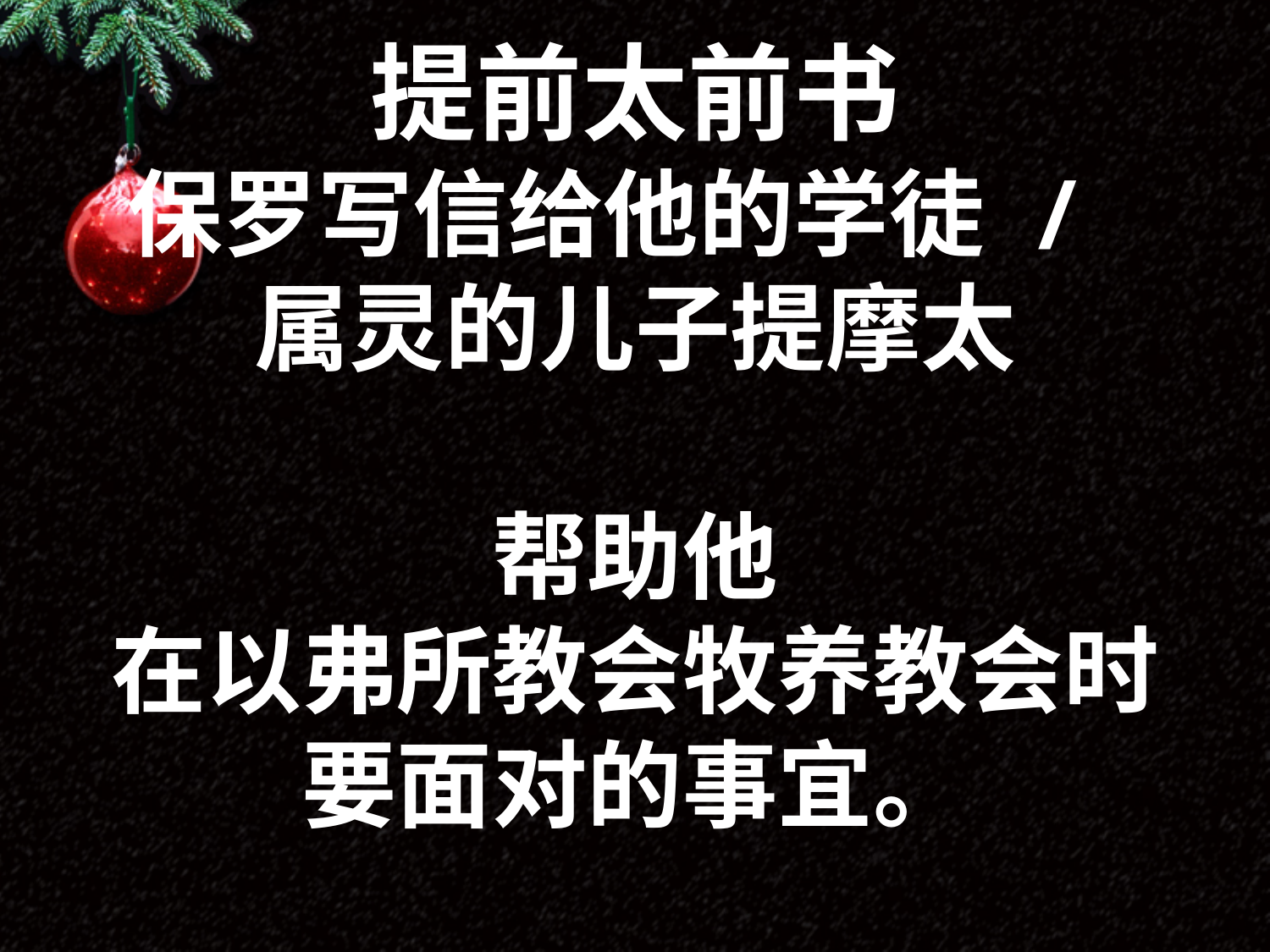

提前太前书
保罗写信给他的学徒 /
属灵的儿子提摩太

帮助他
在以弗所教会牧养教会时
要面对的事宜。